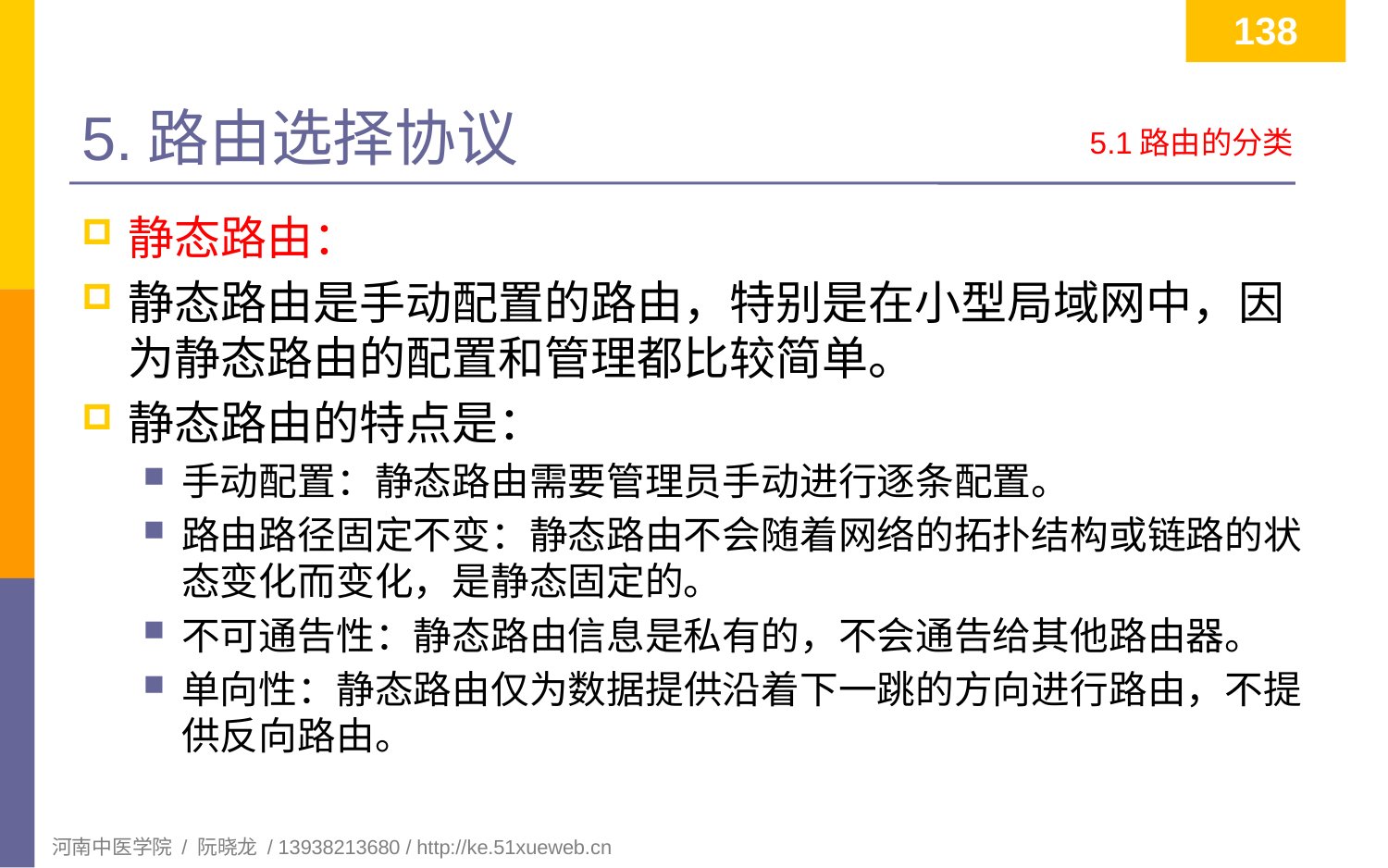

138
# 5.路由选择协议
5.1路由的分类
静态路由：
静态路由是手动配置的路由，特别是在小型局域网中，因为静态路由的配置和管理都比较简单。
静态路由的特点是：
手动配置：静态路由需要管理员手动进行逐条配置。
路由路径固定不变：静态路由不会随着网络的拓扑结构或链路的状态变化而变化，是静态固定的。
不可通告性：静态路由信息是私有的，不会通告给其他路由器。
单向性：静态路由仅为数据提供沿着下一跳的方向进行路由，不提供反向路由。